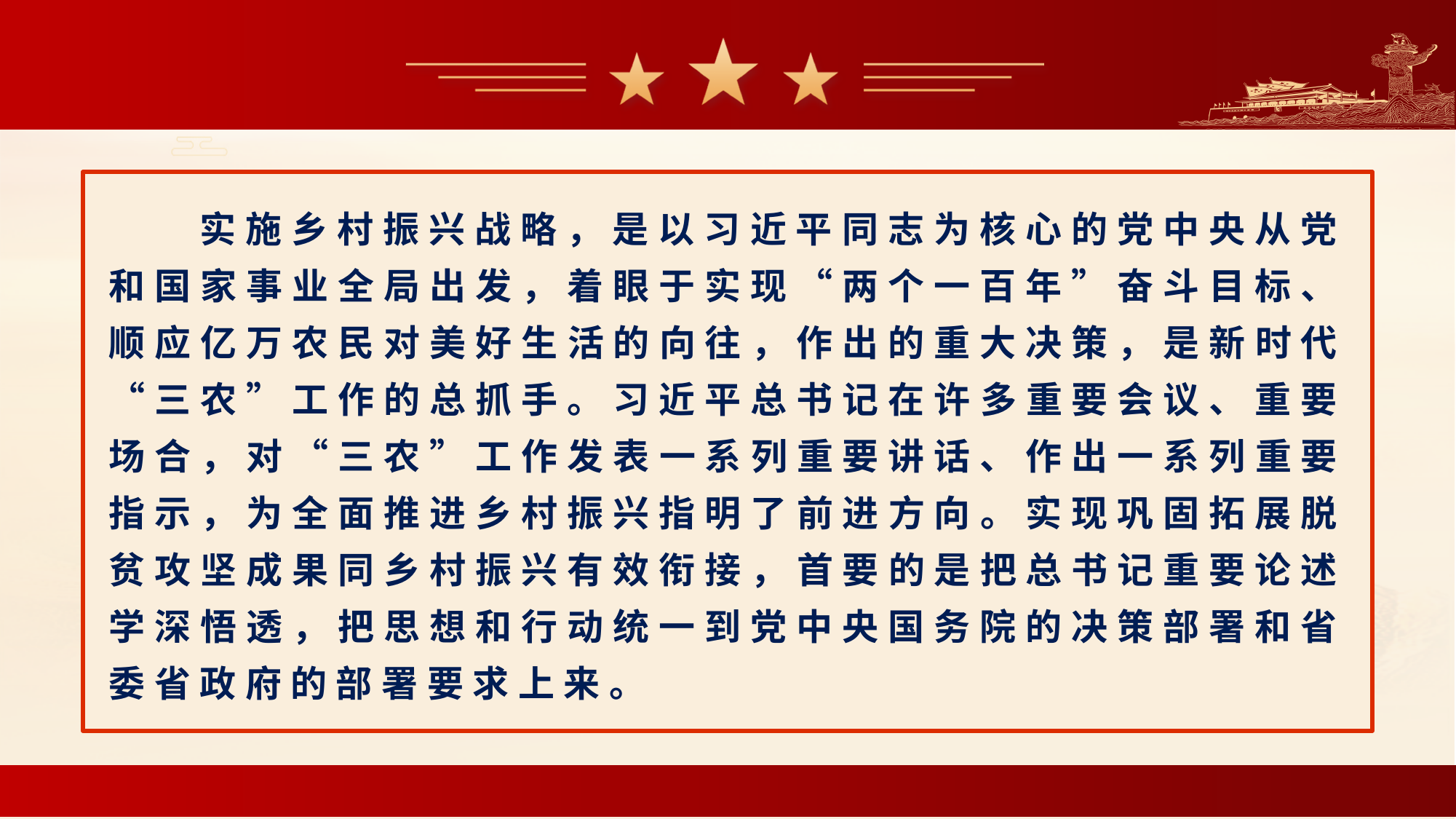

实施乡村振兴战略，是以习近平同志为核心的党中央从党和国家事业全局出发，着眼于实现“两个一百年”奋斗目标、顺应亿万农民对美好生活的向往，作出的重大决策，是新时代“三农”工作的总抓手。习近平总书记在许多重要会议、重要场合，对“三农”工作发表一系列重要讲话、作出一系列重要指示，为全面推进乡村振兴指明了前进方向。实现巩固拓展脱贫攻坚成果同乡村振兴有效衔接，首要的是把总书记重要论述学深悟透，把思想和行动统一到党中央国务院的决策部署和省委省政府的部署要求上来。